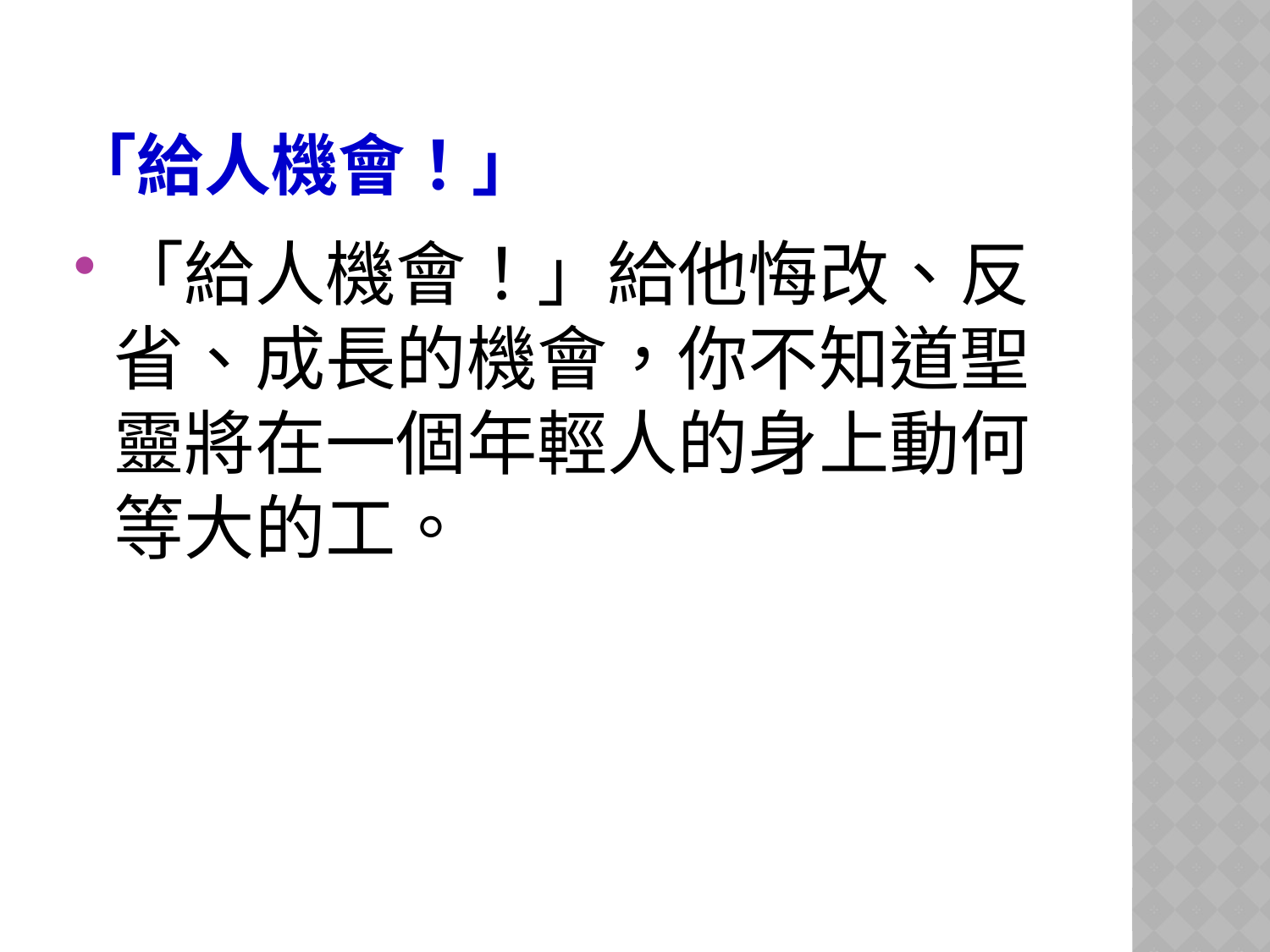

# 「給人機會！」
「給人機會！」給他悔改、反省、成長的機會，你不知道聖靈將在一個年輕人的身上動何等大的工。